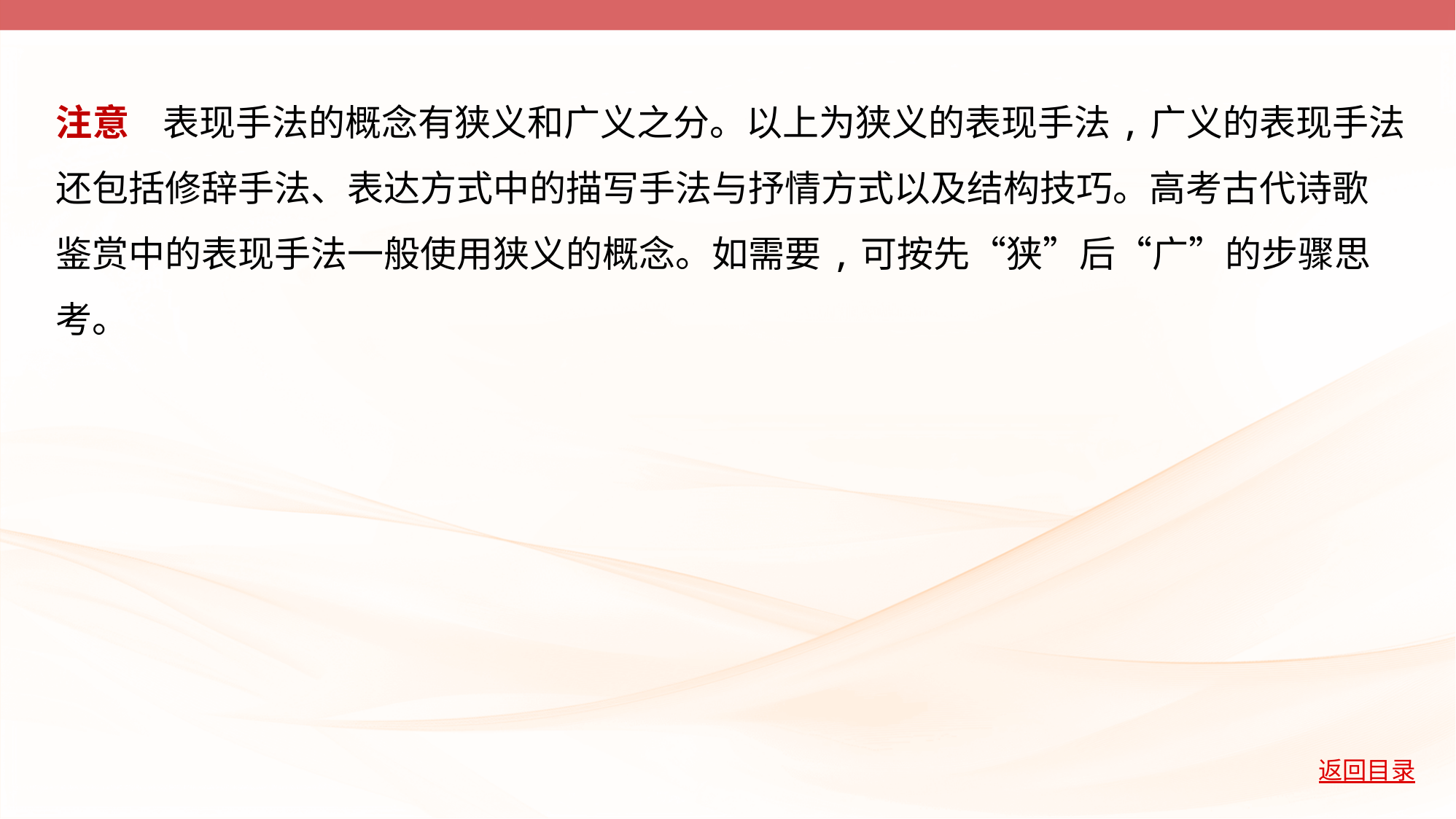

注意    表现手法的概念有狭义和广义之分。以上为狭义的表现手法,广义的表现手法
还包括修辞手法、表达方式中的描写手法与抒情方式以及结构技巧。高考古代诗歌
鉴赏中的表现手法一般使用狭义的概念。如需要,可按先“狭”后“广”的步骤思
考。